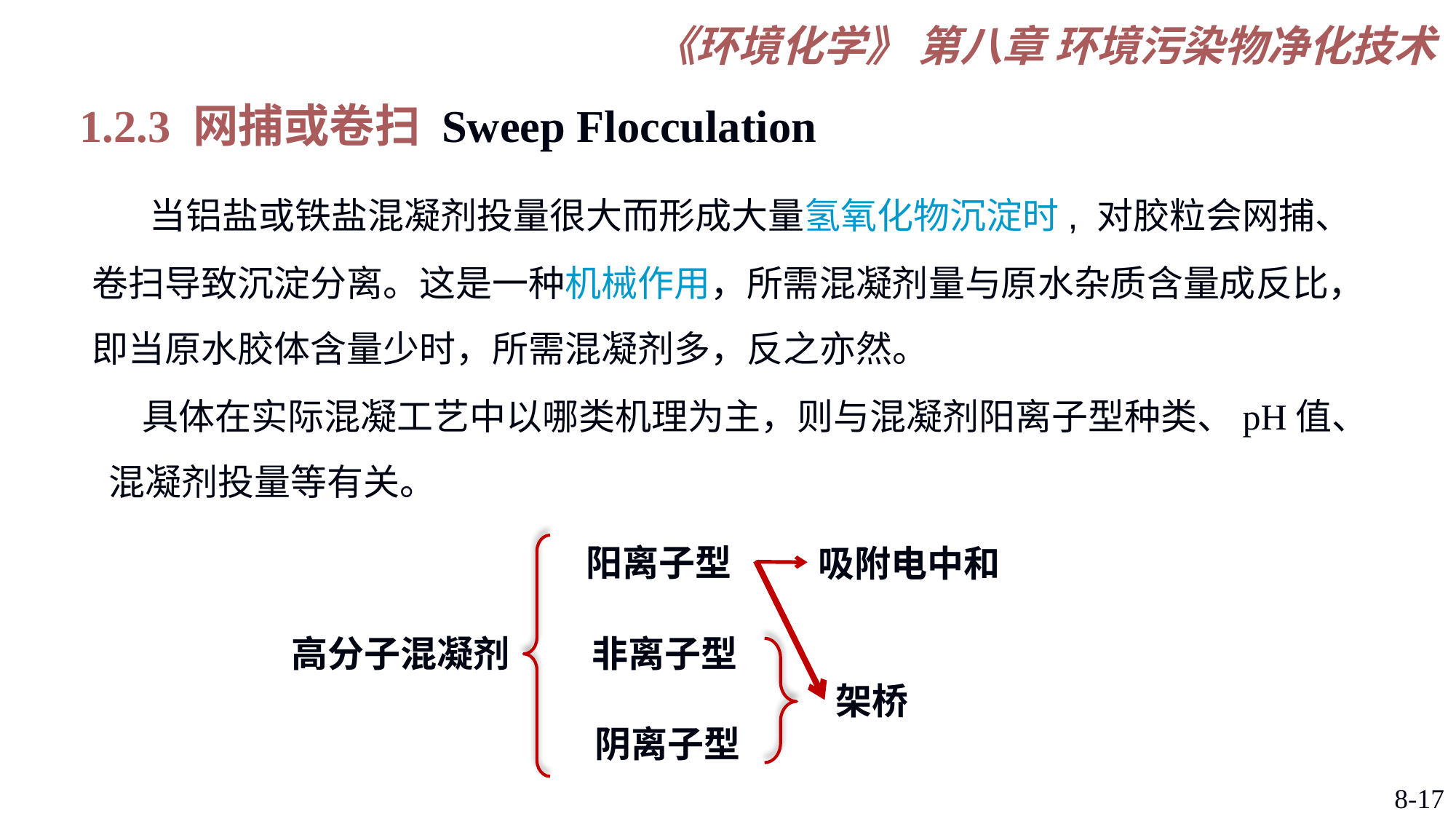

1.2.3 网捕或卷扫 Sweep Flocculation
        当铝盐或铁盐混凝剂投量很大而形成大量氢氧化物沉淀时, 对胶粒会网捕、卷扫导致沉淀分离。这是一种机械作用，所需混凝剂量与原水杂质含量成反比，即当原水胶体含量少时，所需混凝剂多，反之亦然。
        具体在实际混凝工艺中以哪类机理为主，则与混凝剂阳离子型种类、pH值、混凝剂投量等有关。
阳离子型

吸附电中和
非离子型
高分子混凝剂

架桥
阴离子型
8-17